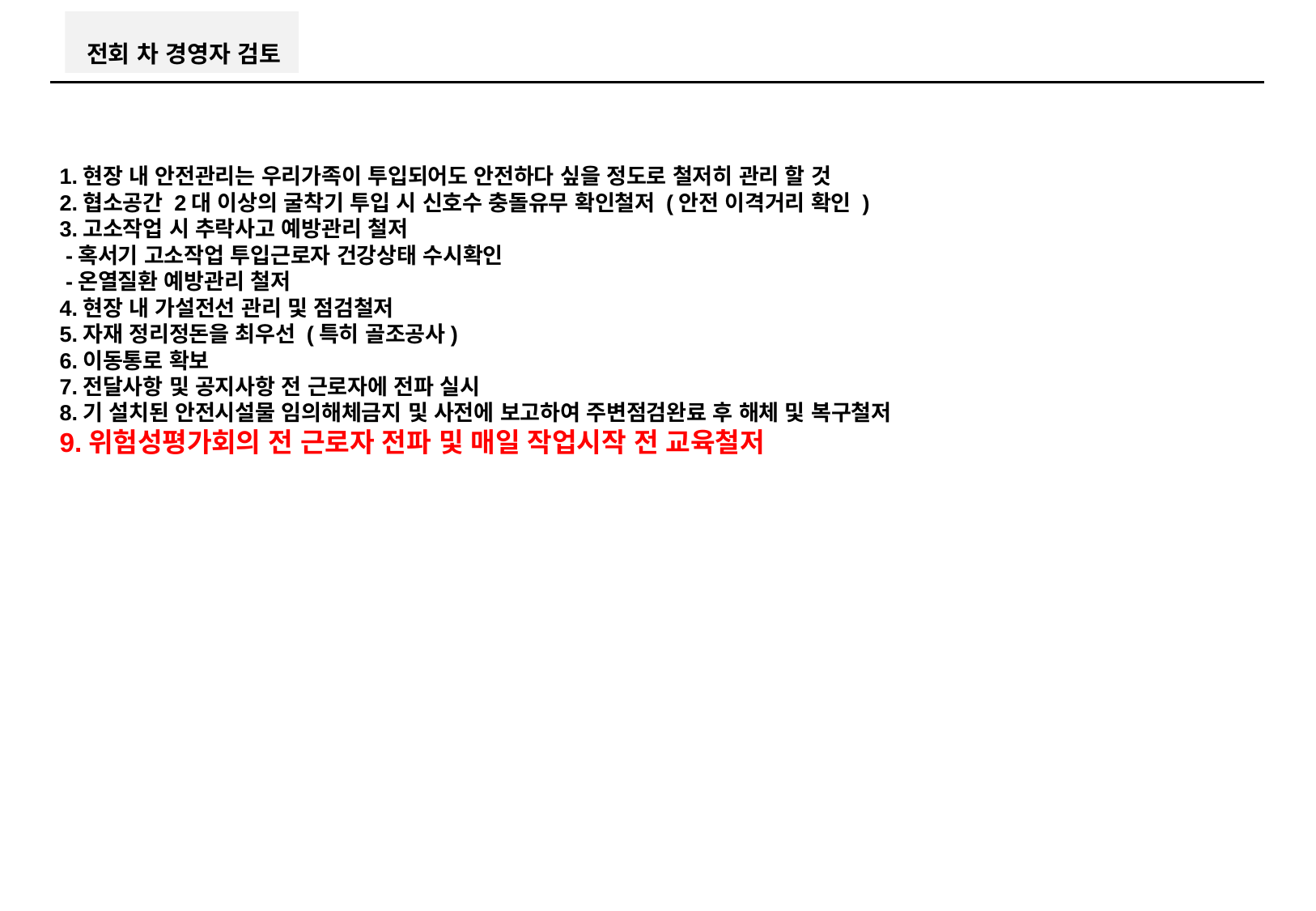

전회 차 경영자 검토

1.현장 내 안전관리는 우리가족이 투입되어도 안전하다 싶을 정도로 철저히 관리 할 것
2.협소공간 2대 이상의 굴착기 투입 시 신호수 충돌유무 확인철저 (안전 이격거리 확인 )
3.고소작업 시 추락사고 예방관리 철저
 -혹서기 고소작업 투입근로자 건강상태 수시확인
 -온열질환 예방관리 철저
4.현장 내 가설전선 관리 및 점검철저
5.자재 정리정돈을 최우선 (특히 골조공사)
6.이동통로 확보
7.전달사항 및 공지사항 전 근로자에 전파 실시
8.기 설치된 안전시설물 임의해체금지 및 사전에 보고하여 주변점검완료 후 해체 및 복구철저
9.위험성평가회의 전 근로자 전파 및 매일 작업시작 전 교육철저